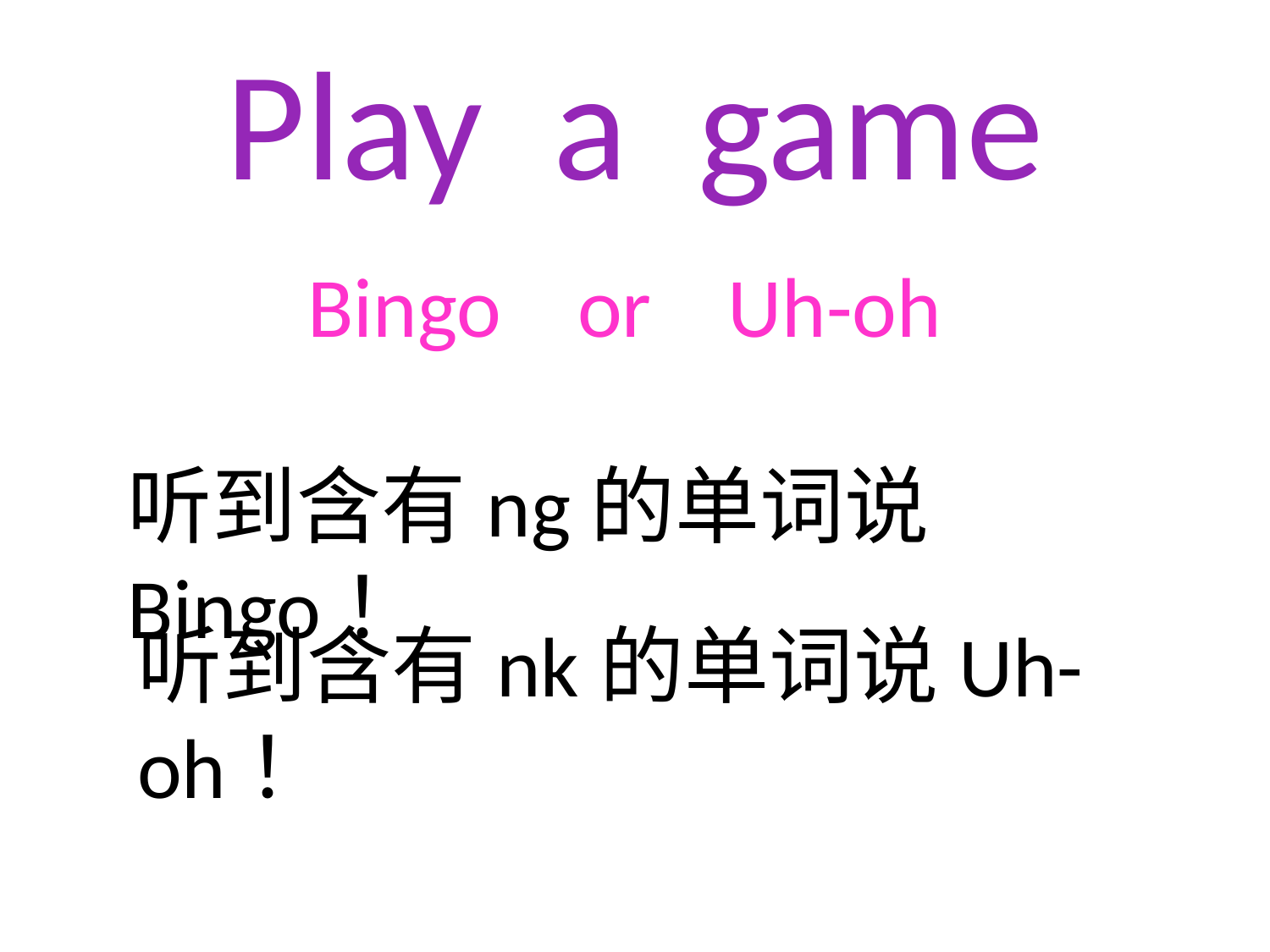

# Play  a  game
Bingo    or    Uh-oh

听到含有ng的单词说Bingo！
听到含有nk的单词说Uh-oh！